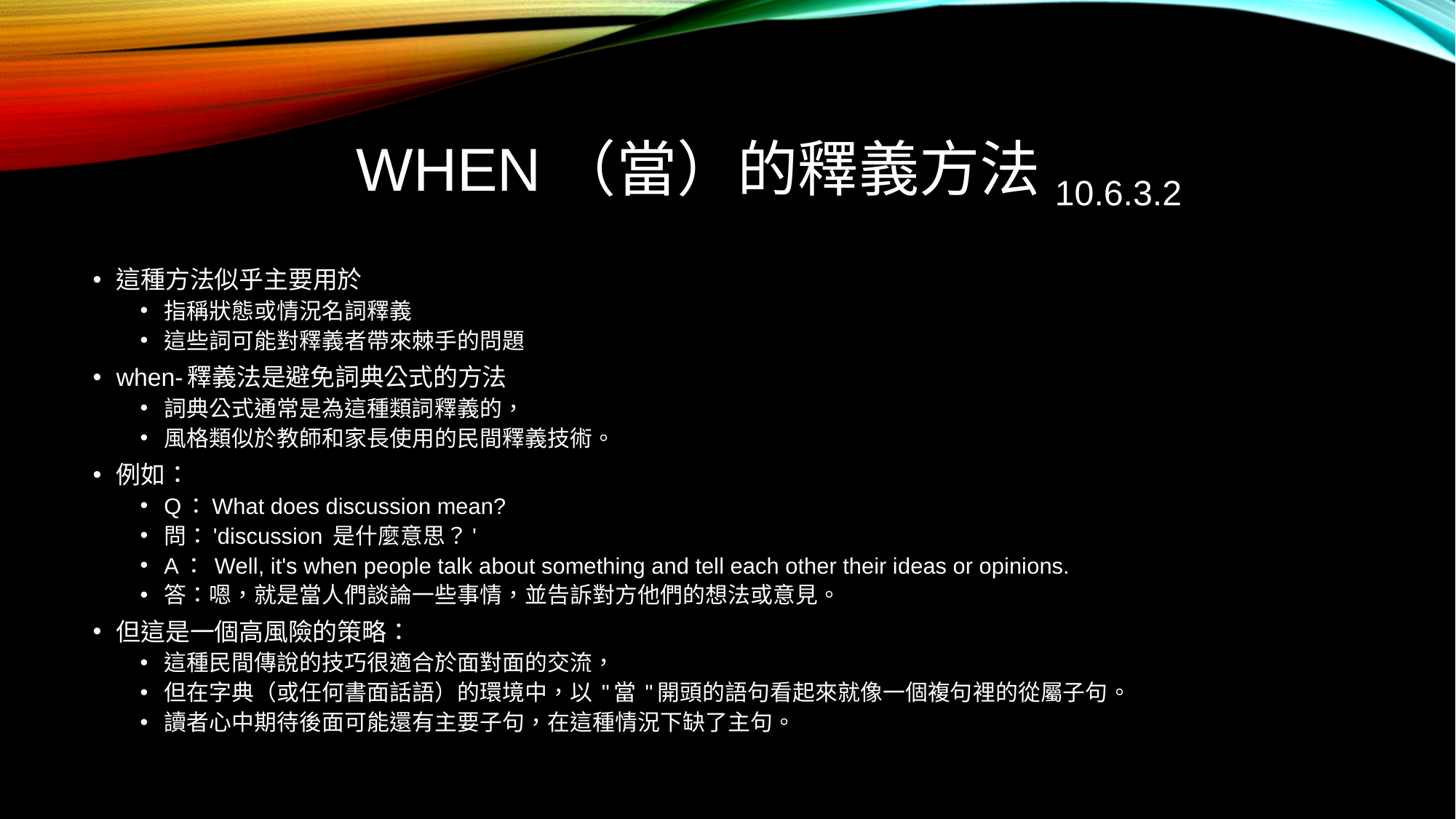

# When（當）的釋義方法10.6.3.2
這種方法似乎主要用於
指稱狀態或情況名詞釋義
這些詞可能對釋義者帶來棘手的問題
when-釋義法是避免詞典公式的方法
詞典公式通常是為這種類詞釋義的，
風格類似於教師和家長使用的民間釋義技術。
例如：
Q：What does discussion mean?
問：'discussion 是什麼意思？'
A： Well, it's when people talk about something and tell each other their ideas or opinions.
答：嗯，就是當人們談論一些事情，並告訴對方他們的想法或意見。
但這是一個高風險的策略：
這種民間傳說的技巧很適合於面對面的交流，
但在字典（或任何書面話語）的環境中，以 "當 "開頭的語句看起來就像一個複句裡的從屬子句。
讀者心中期待後面可能還有主要子句，在這種情況下缺了主句。